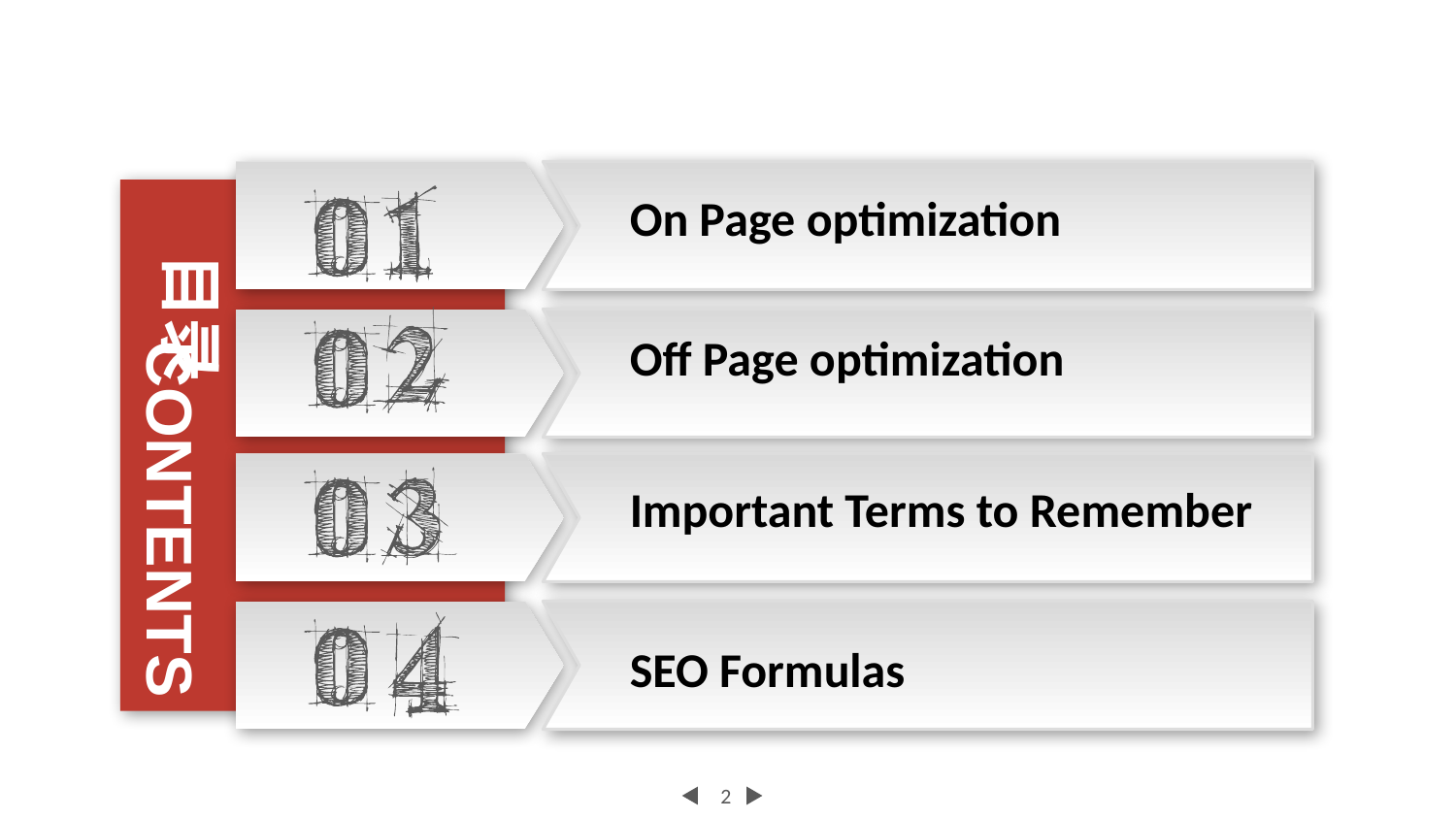

On Page optimization

目录

Off Page optimization

Important Terms to Remember
CONTENTS

SEO Formulas

2